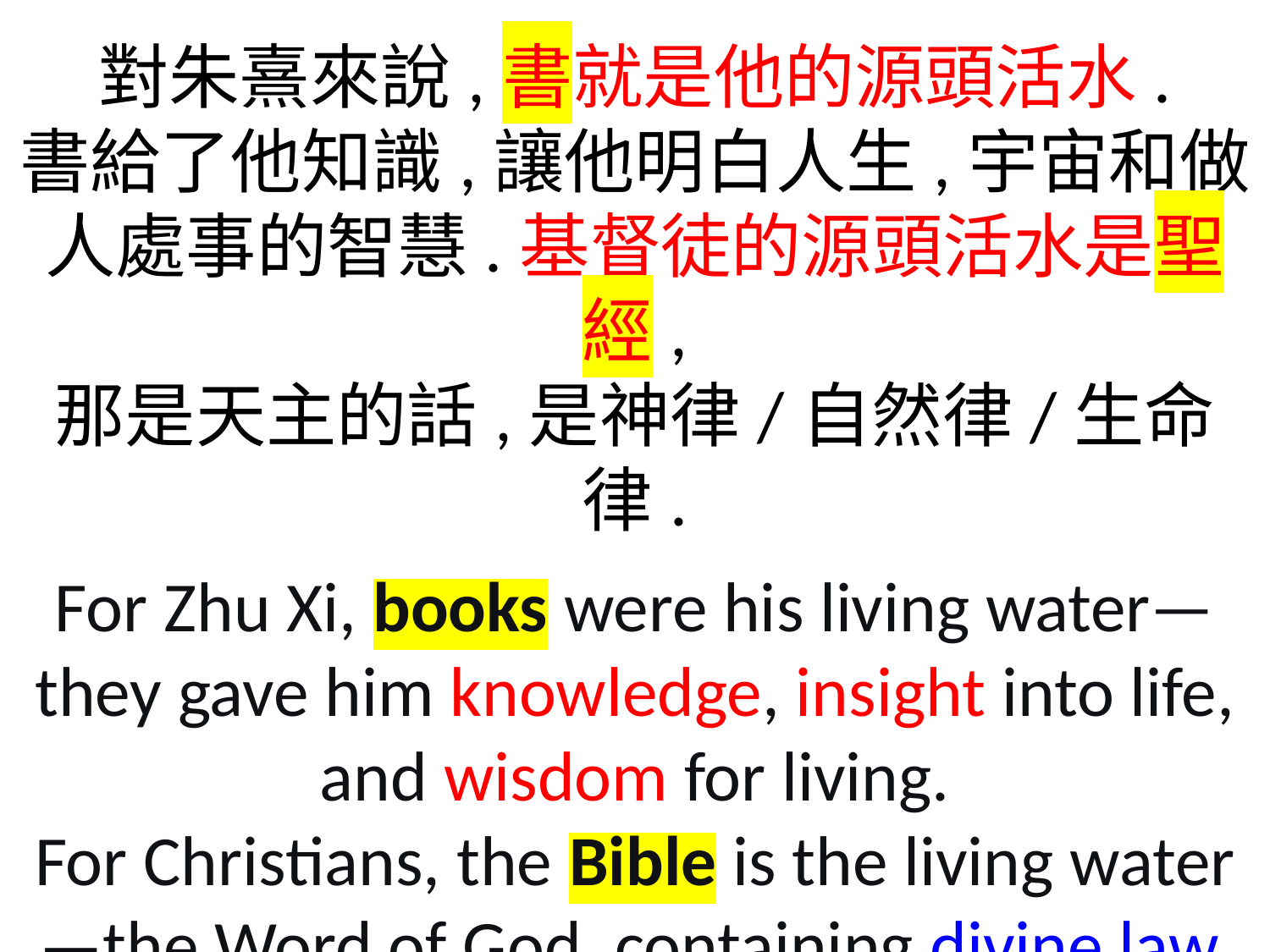

對朱熹來說,書就是他的源頭活水.
書給了他知識,讓他明白人生,宇宙和做人處事的智慧.基督徒的源頭活水是聖經,
那是天主的話,是神律/自然律/生命律.
For Zhu Xi, books were his living water—they gave him knowledge, insight into life, and wisdom for living.
For Christians, the Bible is the living water
—the Word of God, containing divine law, natural law, and the law of life.